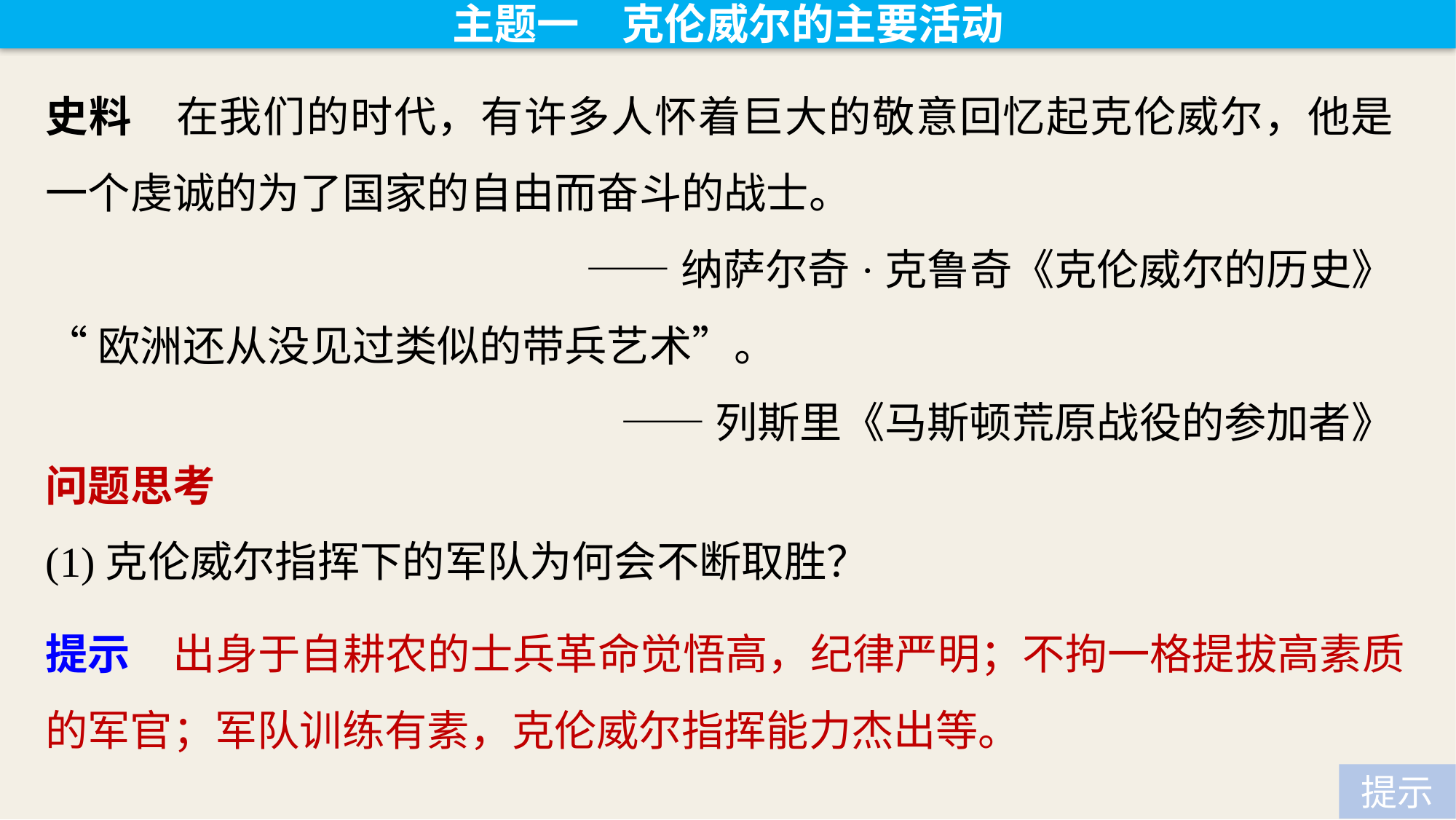

主题一　克伦威尔的主要活动
史料　在我们的时代，有许多人怀着巨大的敬意回忆起克伦威尔，他是一个虔诚的为了国家的自由而奋斗的战士。
——纳萨尔奇·克鲁奇《克伦威尔的历史》
“欧洲还从没见过类似的带兵艺术”。
——列斯里《马斯顿荒原战役的参加者》
问题思考
(1)克伦威尔指挥下的军队为何会不断取胜？
提示　出身于自耕农的士兵革命觉悟高，纪律严明；不拘一格提拔高素质的军官；军队训练有素，克伦威尔指挥能力杰出等。
提示